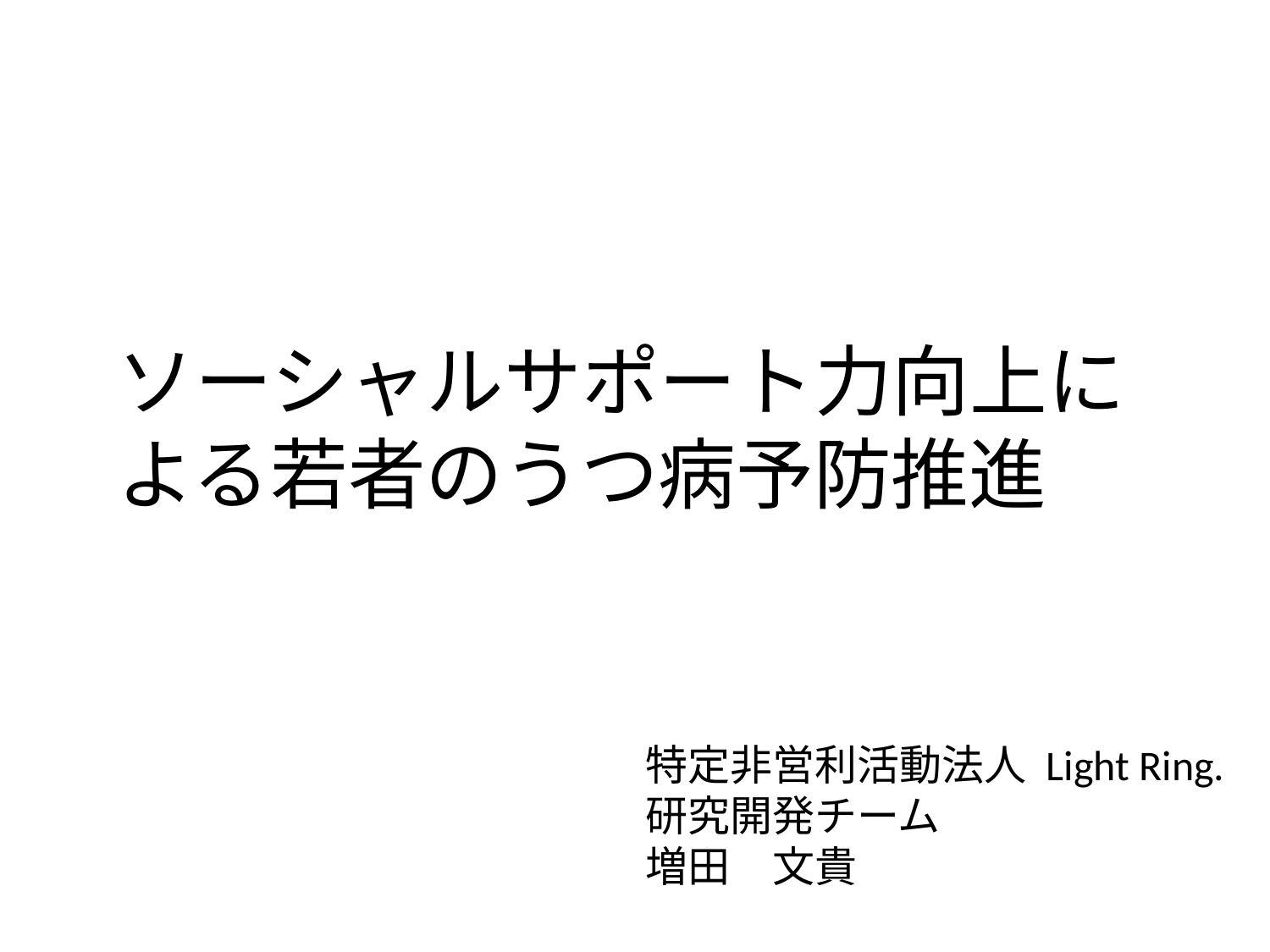

ソーシャルサポート力向上による若者のうつ病予防推進
特定非営利活動法人 Light Ring.
研究開発チーム
増田　文貴